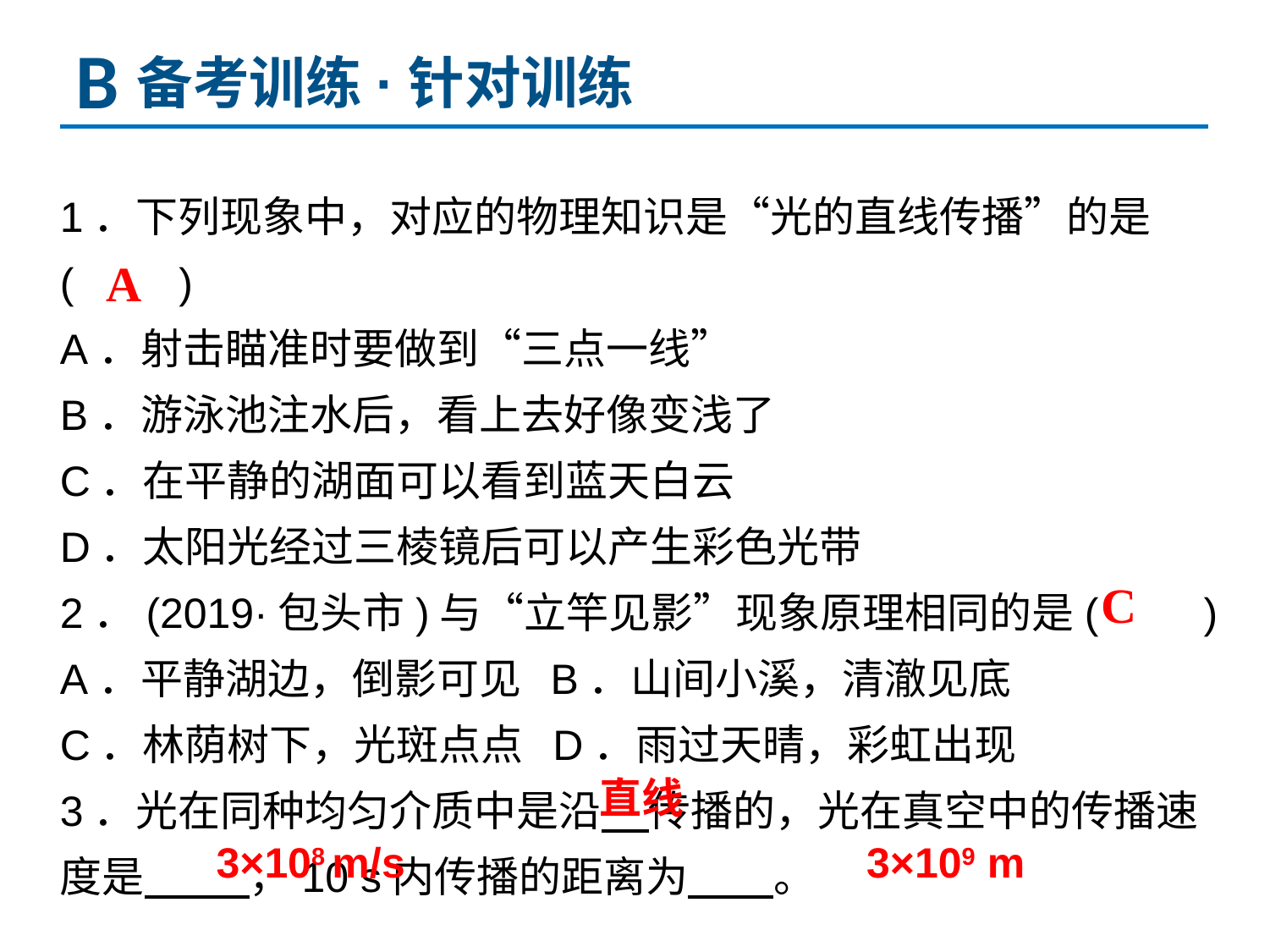

B
备考训练·针对训练
1．下列现象中，对应的物理知识是“光的直线传播”的是(　　)
A．射击瞄准时要做到“三点一线”
B．游泳池注水后，看上去好像变浅了
C．在平静的湖面可以看到蓝天白云
D．太阳光经过三棱镜后可以产生彩色光带
2．(2019·包头市)与“立竿见影”现象原理相同的是(　　)
A．平静湖边，倒影可见  B．山间小溪，清澈见底
C．林荫树下，光斑点点  D．雨过天晴，彩虹出现
3．光在同种均匀介质中是沿     传播的，光在真空中的传播速度是           ，10 s内传播的距离为         。
A
C
直线
3×108 m/s
3×109 m